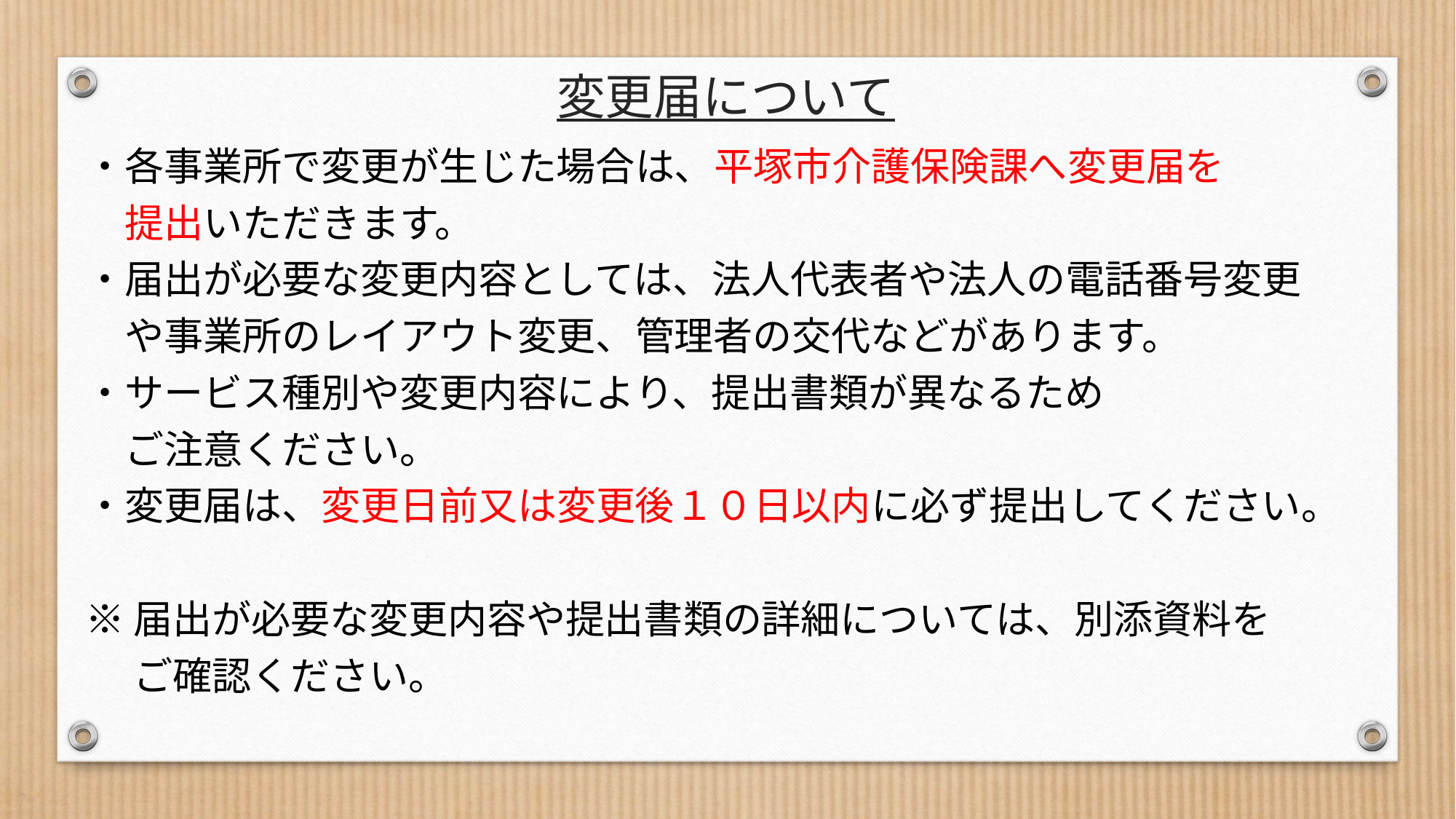

変更届について
・各事業所で変更が生じた場合は、平塚市介護保険課へ変更届を
　提出いただきます。
・届出が必要な変更内容としては、法人代表者や法人の電話番号変更
　や事業所のレイアウト変更、管理者の交代などがあります。
・サービス種別や変更内容により、提出書類が異なるため
　ご注意ください。
・変更届は、変更日前又は変更後１０日以内に必ず提出してください。

※届出が必要な変更内容や提出書類の詳細については、別添資料を
　 ご確認ください。